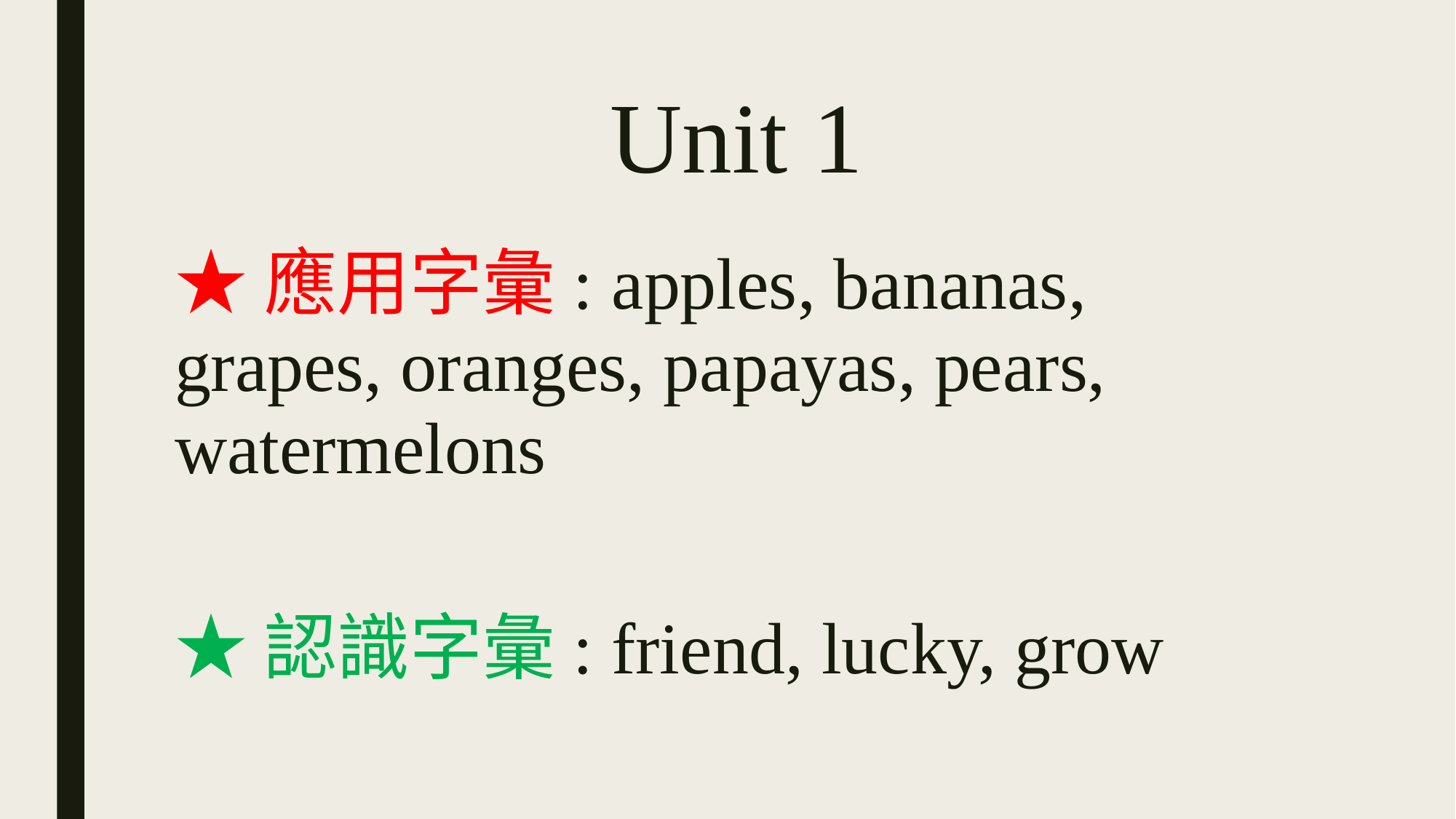

# Unit 1
★應用字彙: apples, bananas, grapes, oranges, papayas, pears, watermelons

★認識字彙: friend, lucky, grow